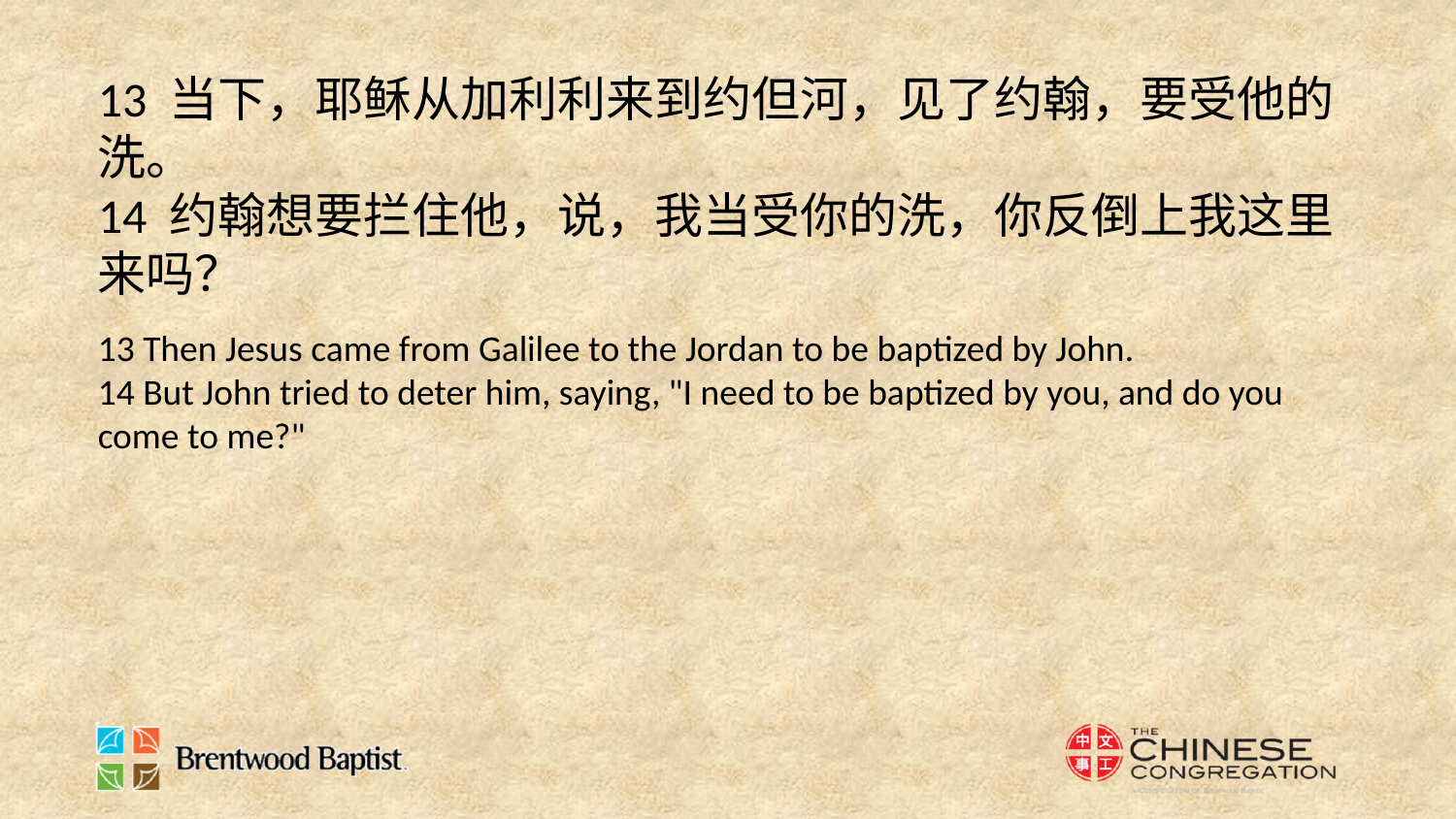

13 当下，耶稣从加利利来到约但河，见了约翰，要受他的洗。
14 约翰想要拦住他，说，我当受你的洗，你反倒上我这里来吗？

13 Then Jesus came from Galilee to the Jordan to be baptized by John.
14 But John tried to deter him, saying, "I need to be baptized by you, and do you come to me?"